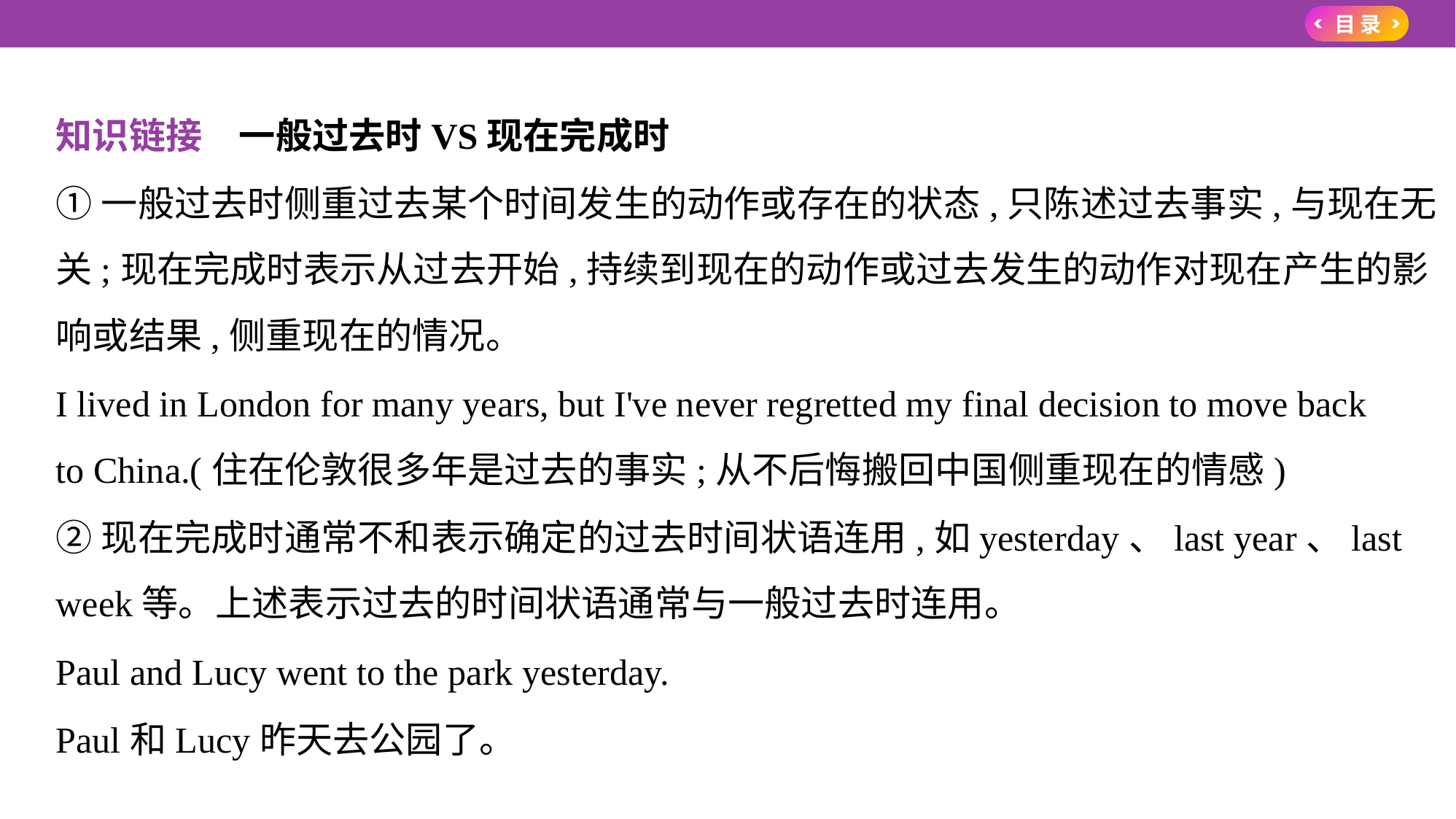

知识链接　一般过去时VS现在完成时
①一般过去时侧重过去某个时间发生的动作或存在的状态,只陈述过去事实,与现在无
关;现在完成时表示从过去开始,持续到现在的动作或过去发生的动作对现在产生的影
响或结果,侧重现在的情况。
I lived in London for many years, but I've never regretted my final decision to move back
to China.(住在伦敦很多年是过去的事实;从不后悔搬回中国侧重现在的情感)
②现在完成时通常不和表示确定的过去时间状语连用,如yesterday、last year、last
week等。上述表示过去的时间状语通常与一般过去时连用。
Paul and Lucy went to the park yesterday.
Paul和Lucy昨天去公园了。